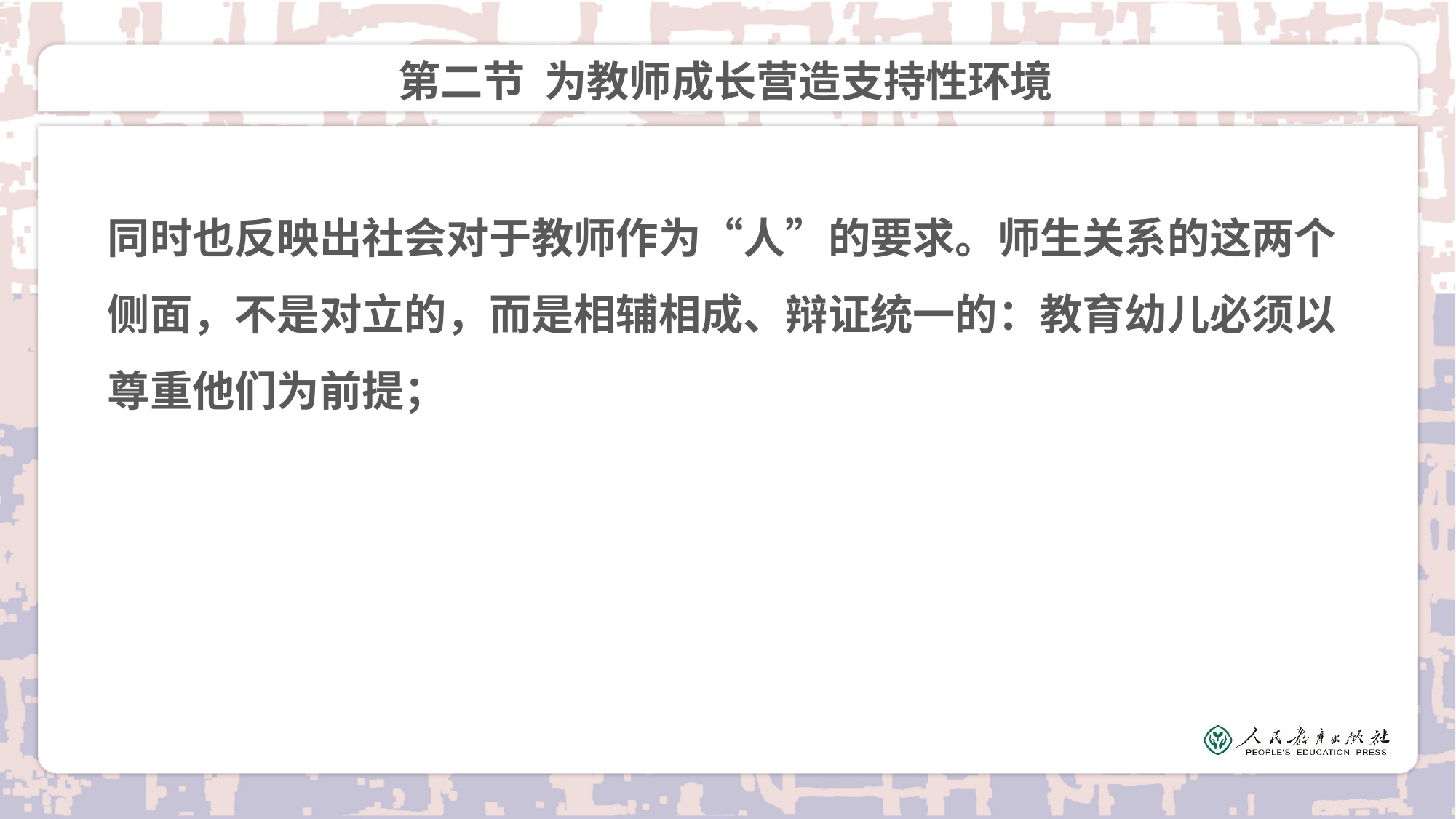

# 第二节  为教师成长营造支持性环境
同时也反映出社会对于教师作为“人”的要求。师生关系的这两个侧面，不是对立的，而是相辅相成、辩证统一的：教育幼儿必须以尊重他们为前提；